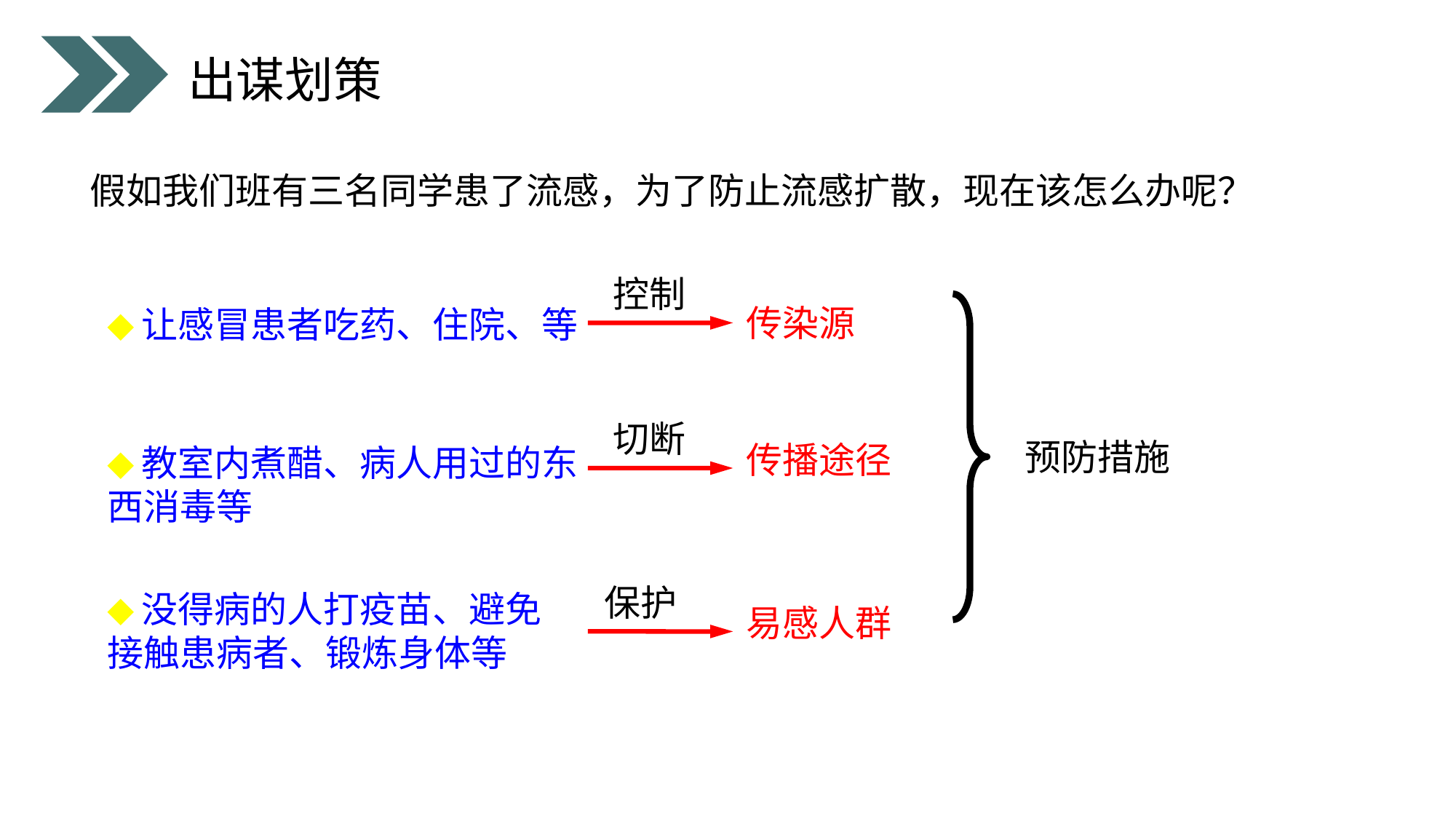

出谋划策
假如我们班有三名同学患了流感，为了防止流感扩散，现在该怎么办呢？
控制

预防措施
传染源
◆让感冒患者吃药、住院、等

切断
传播途径
◆教室内煮醋、病人用过的东西消毒等

保护
◆没得病的人打疫苗、避免接触患病者、锻炼身体等
易感人群